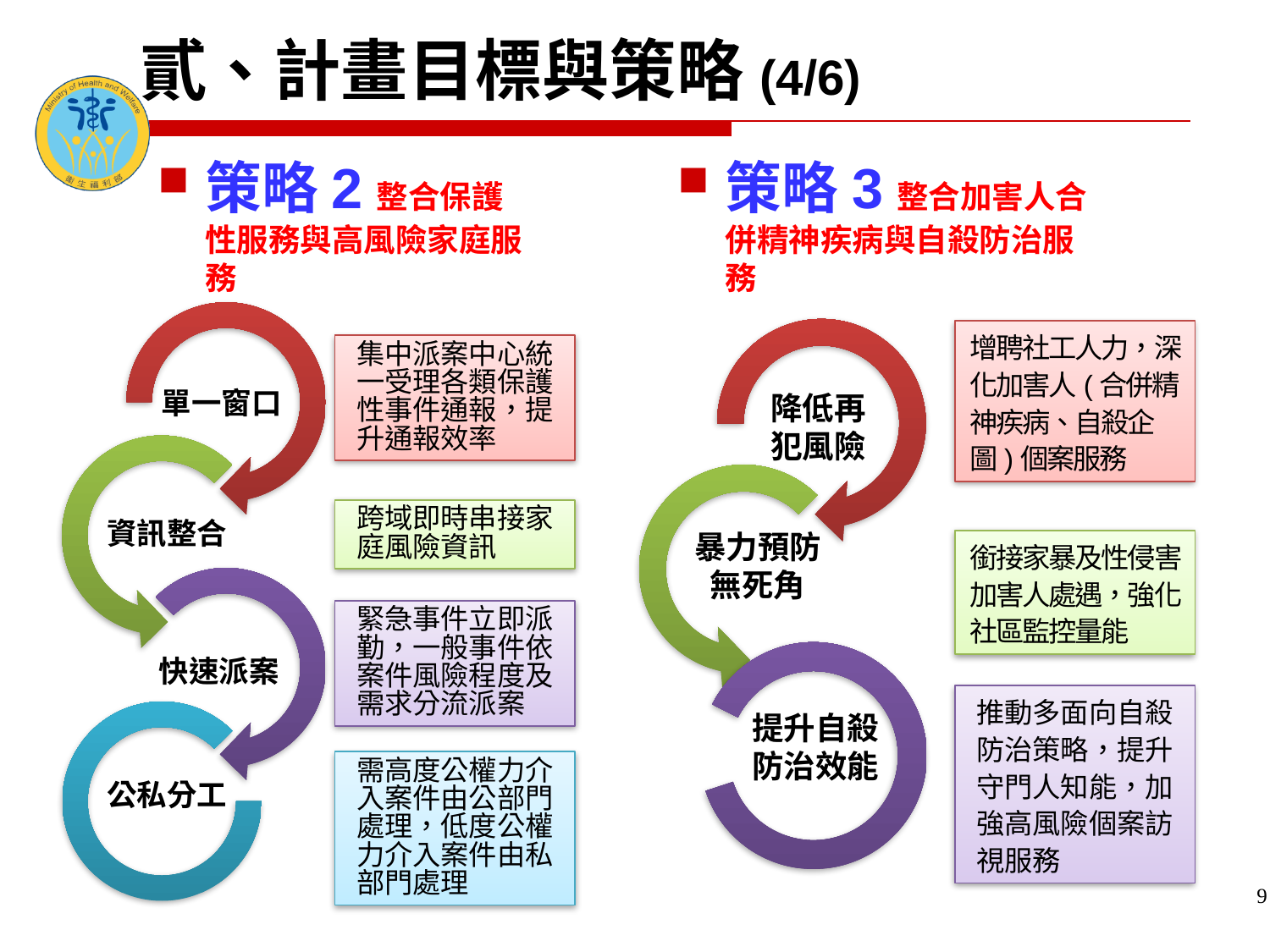

貳、計畫目標與策略(4/6)
策略2整合保護性服務與高風險家庭服務
策略3整合加害人合併精神疾病與自殺防治服務
降低再
犯風險
暴力預防
無死角
提升自殺
防治效能
單一窗口
資訊整合
快速派案
公私分工
增聘社工人力，深化加害人(合併精神疾病、自殺企圖)個案服務
集中派案中心統一受理各類保護性事件通報，提升通報效率
跨域即時串接家庭風險資訊
銜接家暴及性侵害加害人處遇，強化社區監控量能
緊急事件立即派勤，一般事件依案件風險程度及需求分流派案
推動多面向自殺防治策略，提升守門人知能，加強高風險個案訪視服務
需高度公權力介入案件由公部門處理，低度公權力介入案件由私部門處理
9